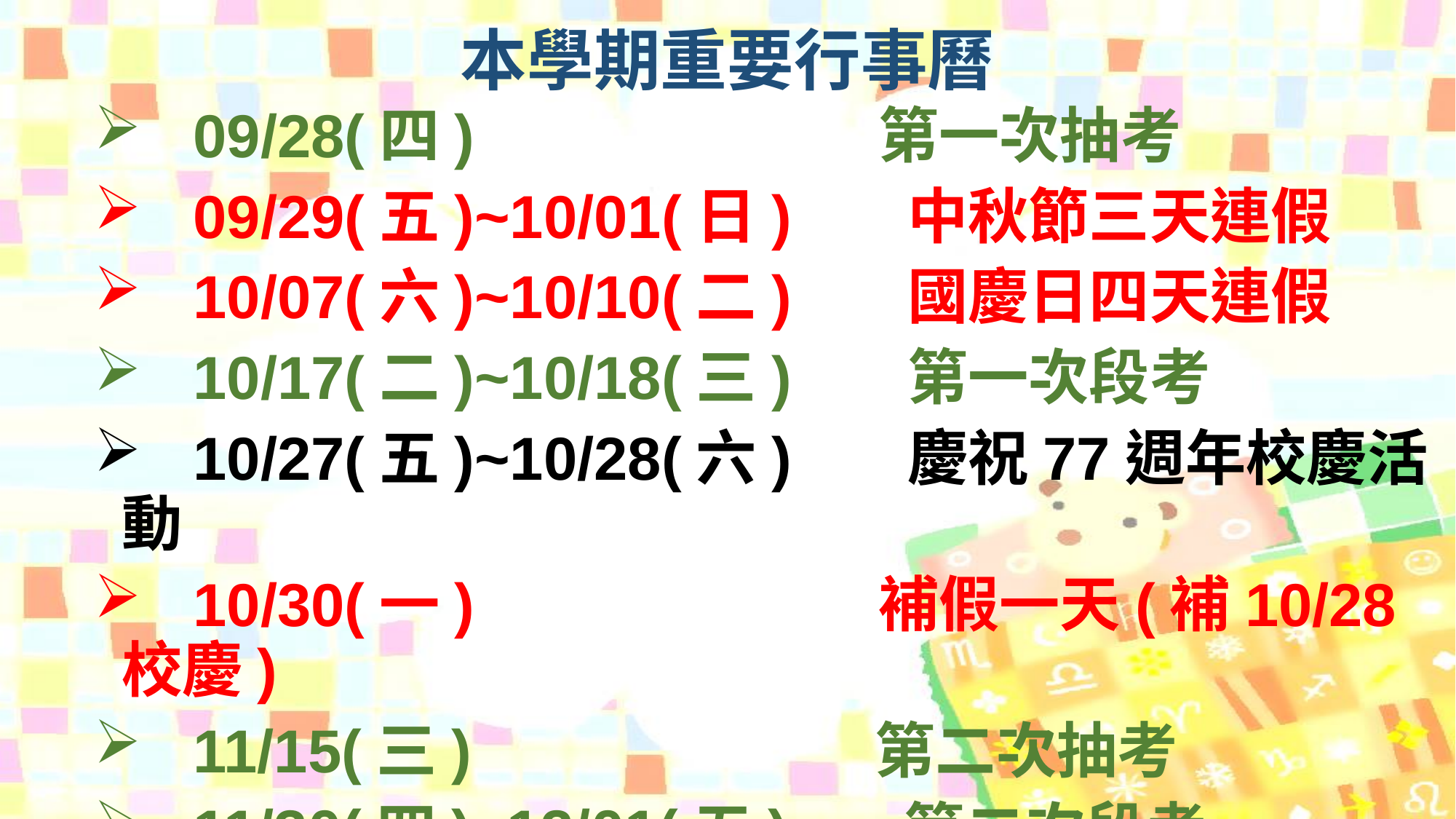

# 本學期重要行事曆
   09/28(四)                       第一次抽考
   09/29(五)~10/01(日)      中秋節三天連假
   10/07(六)~10/10(二)      國慶日四天連假
   10/17(二)~10/18(三)      第一次段考
   10/27(五)~10/28(六)      慶祝77週年校慶活動
   10/30(一)                       補假一天(補10/28校慶)
   11/15(三)                       第二次抽考
   11/30(四)~12/01(五)      第二次段考